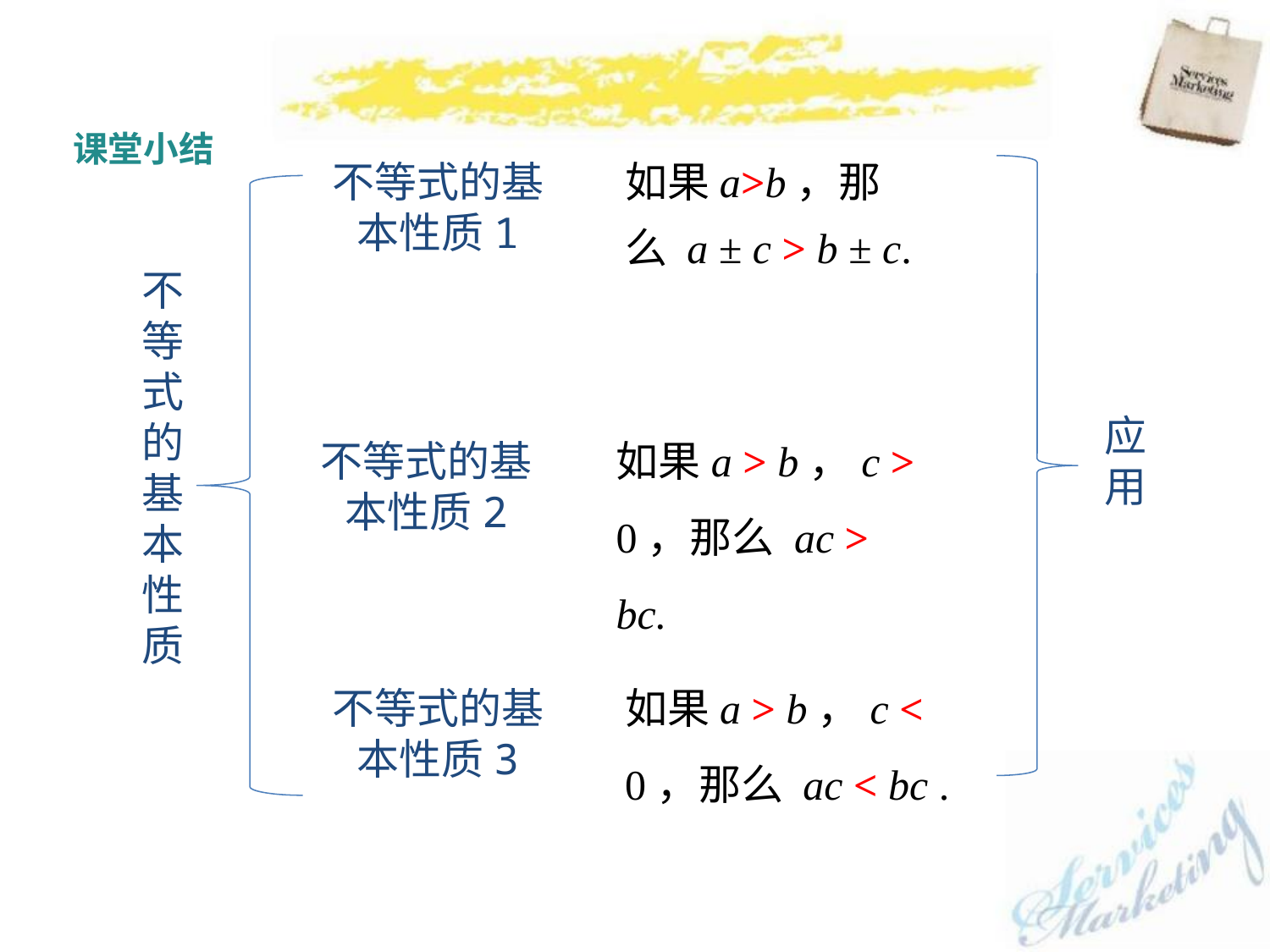

课堂小结
如果a>b，那么 a ± c > b ± c.
不等式的基本性质1

不等式的基本性质
如果a > b，c > 0，那么 ac > bc.
应用
不等式的基本性质2
如果a > b，c < 0，那么 ac < bc .
不等式的基本性质3